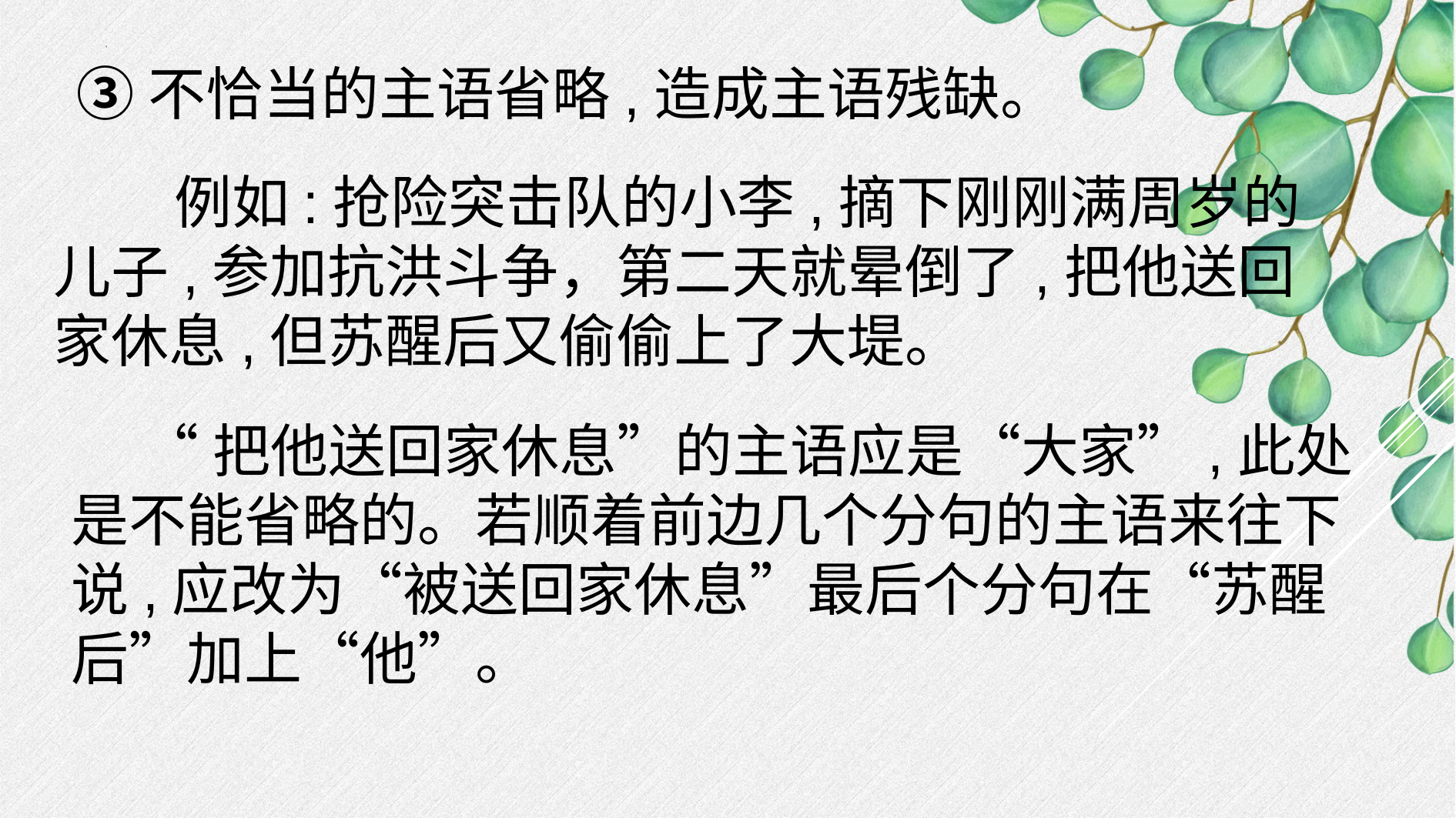

③不恰当的主语省略,造成主语残缺。
           例如:抢险突击队的小李,摘下刚刚满周岁的儿子,参加抗洪斗争，第二天就晕倒了,把他送回家休息,但苏醒后又偷偷上了大堤。
       “把他送回家休息”的主语应是“大家”,此处是不能省略的。若顺着前边几个分句的主语来往下说,应改为“被送回家休息”最后个分句在“苏醒后”加上“他”。